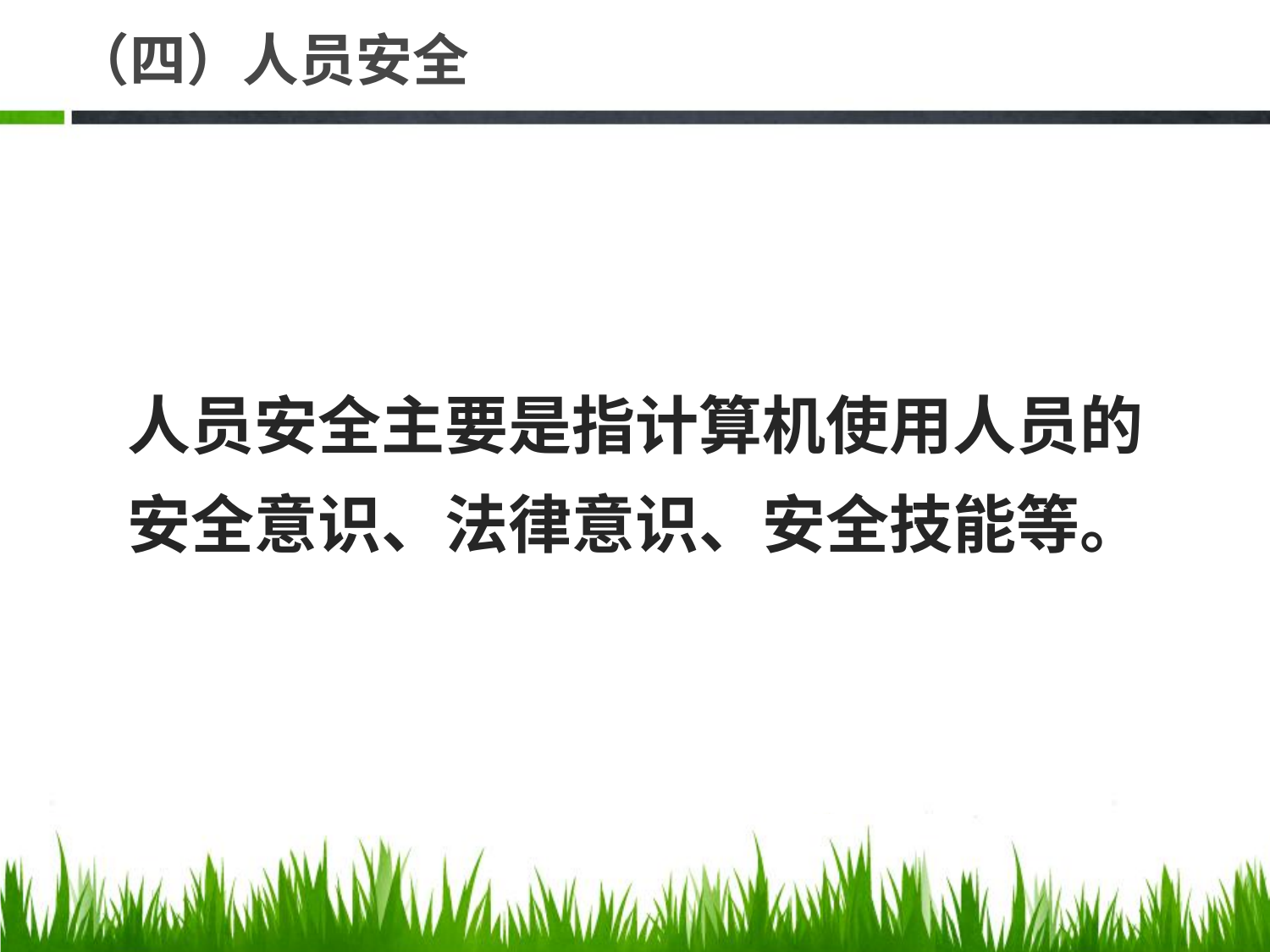

# （四）人员安全
人员安全主要是指计算机使用人员的安全意识、法律意识、安全技能等。